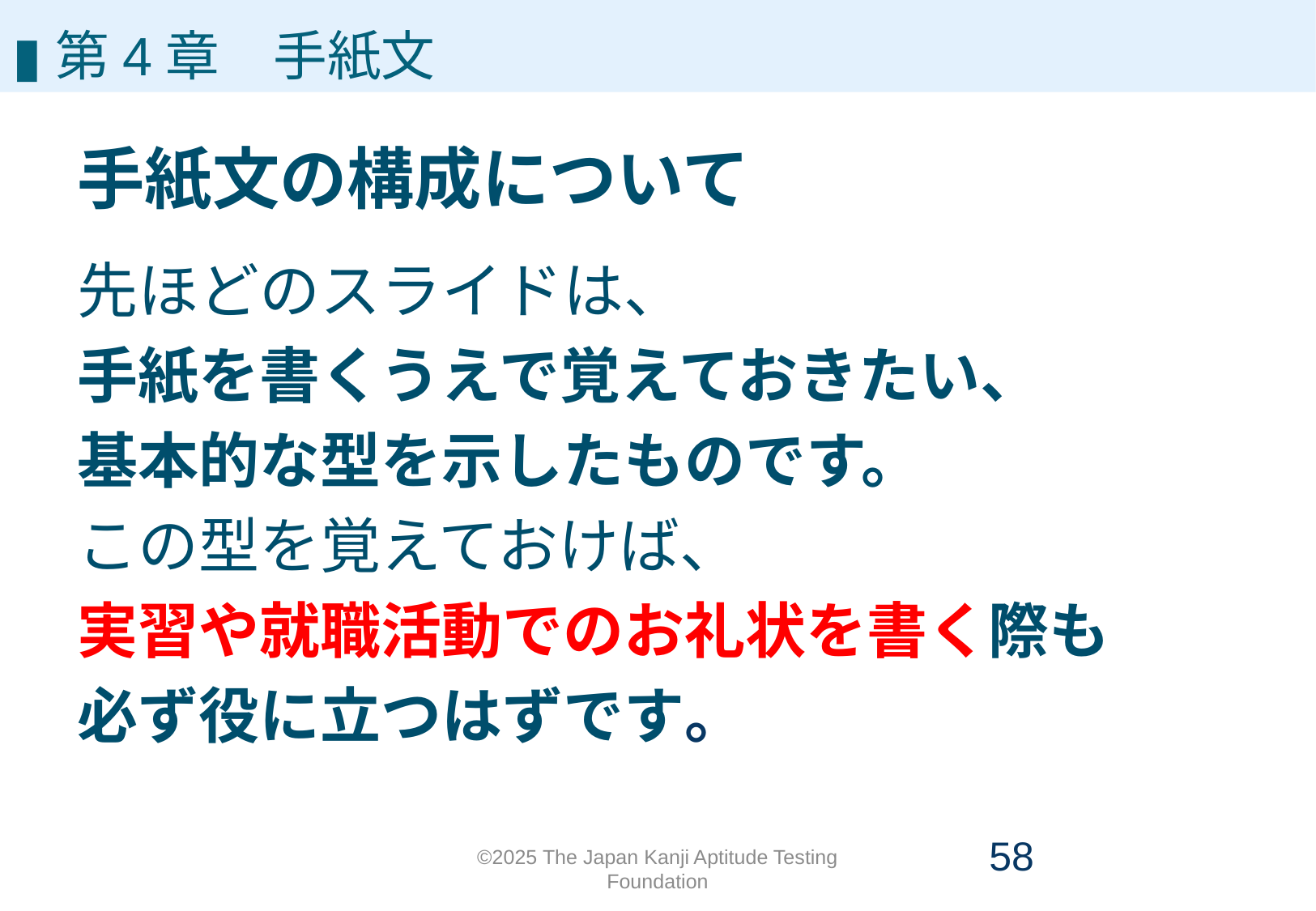

# 第4章
▮第4章　手紙文
手紙文の構成について

先ほどのスライドは、
手紙を書くうえで覚えておきたい、
基本的な型を示したものです。
この型を覚えておけば、
実習や就職活動でのお礼状を書く際も
必ず役に立つはずです。

©2025 The Japan Kanji Aptitude Testing Foundation
58